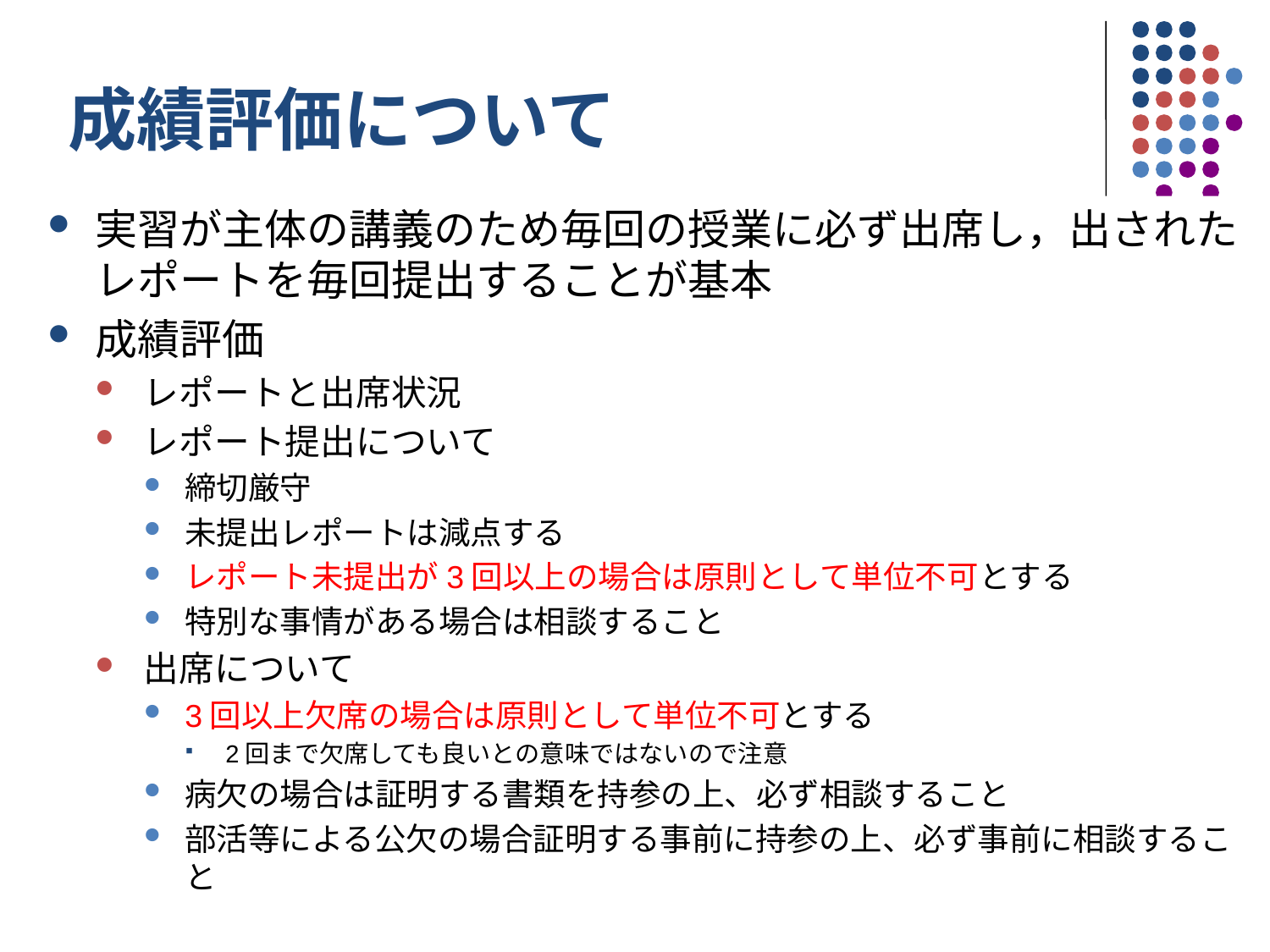

# 成績評価について
実習が主体の講義のため毎回の授業に必ず出席し，出されたレポートを毎回提出することが基本
成績評価
レポートと出席状況
レポート提出について
締切厳守
未提出レポートは減点する
レポート未提出が3回以上の場合は原則として単位不可とする
特別な事情がある場合は相談すること
出席について
3回以上欠席の場合は原則として単位不可とする
2回まで欠席しても良いとの意味ではないので注意
病欠の場合は証明する書類を持参の上、必ず相談すること
部活等による公欠の場合証明する事前に持参の上、必ず事前に相談すること
9